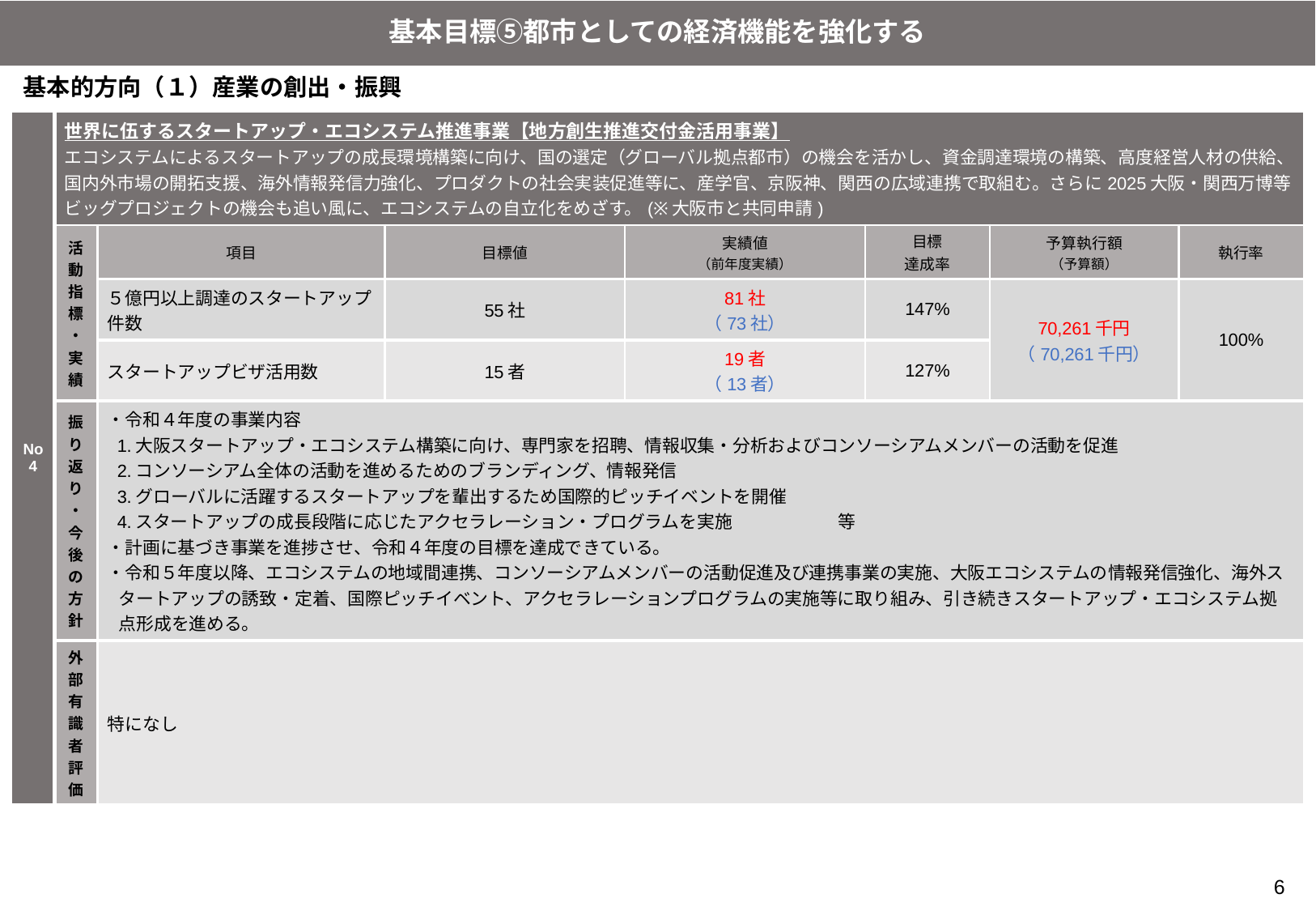

基本目標⑤都市としての経済機能を強化する
基本的方向（１）産業の創出・振興
| No4 | 世界に伍するスタートアップ・エコシステム推進事業【地方創生推進交付金活用事業】 エコシステムによるスタートアップの成長環境構築に向け、国の選定（グローバル拠点都市）の機会を活かし、資金調達環境の構築、高度経営人材の供給、国内外市場の開拓支援、海外情報発信力強化、プロダクトの社会実装促進等に、産学官、京阪神、関西の広域連携で取組む。さらに2025大阪・関西万博等ビッグプロジェクトの機会も追い風に、エコシステムの自立化をめざす。(※大阪市と共同申請) |  |  |  |  |  |  |
| --- | --- | --- | --- | --- | --- | --- | --- |
|  | 活動指標・実績 | 項目 | 目標値 | 実績値 （前年度実績） | 目標 達成率 | 予算執行額 （予算額） | 執行率 |
|  |  | ５億円以上調達のスタートアップ件数 | 55社 | 81社 （73社） | 147% | 70,261千円 （70,261千円） | 100% |
|  |  | スタートアップビザ活用数 | 15者 | 19者 （13者） | 127% |  |  |
|  | 振り返り・ 今後の方針 | ・令和４年度の事業内容 1.大阪スタートアップ・エコシステム構築に向け、専門家を招聘、情報収集・分析およびコンソーシアムメンバーの活動を促進 2.コンソーシアム全体の活動を進めるためのブランディング、情報発信 3.グローバルに活躍するスタートアップを輩出するため国際的ピッチイベントを開催 4.スタートアップの成長段階に応じたアクセラレーション・プログラムを実施　　　　　　等 ・計画に基づき事業を進捗させ、令和４年度の目標を達成できている。 ・令和５年度以降、エコシステムの地域間連携、コンソーシアムメンバーの活動促進及び連携事業の実施、大阪エコシステムの情報発信強化、海外スタートアップの誘致・定着、国際ピッチイベント、アクセラレーションプログラムの実施等に取り組み、引き続きスタートアップ・エコシステム拠点形成を進める。 |  |  |  |  |  |
|  | 外部有識者評価 | 特になし |  |  |  |  |  |
6